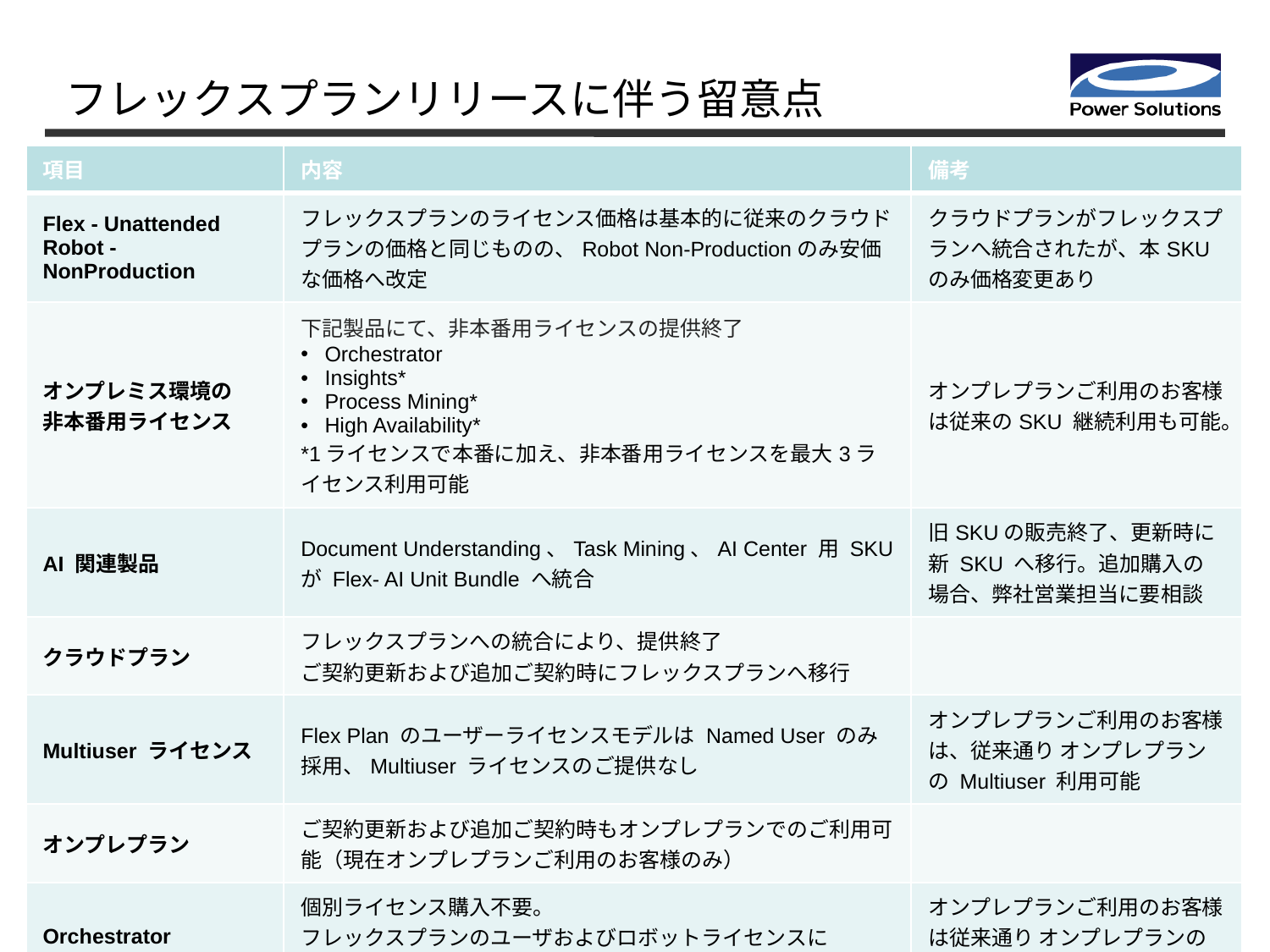

# フレックスプランリリースに伴う留意点
| 項目 | 内容 | 備考 |
| --- | --- | --- |
| Flex - Unattended Robot - NonProduction | フレックスプランのライセンス価格は基本的に従来のクラウドプランの価格と同じものの、Robot Non-Productionのみ安価な価格へ改定 | クラウドプランがフレックスプランへ統合されたが、本SKUのみ価格変更あり |
| オンプレミス環境の 非本番用ライセンス | 下記製品にて、非本番用ライセンスの提供終了 Orchestrator Insights\* Process Mining\* High Availability\* \*1ライセンスで本番に加え、非本番用ライセンスを最大3ライセンス利用可能 | オンプレプランご利用のお客様は従来のSKU 継続利用も可能。 |
| AI 関連製品 | Document Understanding、Task Mining、AI Center 用 SKU が Flex- AI Unit Bundle へ統合 | 旧SKUの販売終了、更新時に新 SKU へ移行。追加購入の場合、弊社営業担当に要相談 |
| クラウドプラン | フレックスプランへの統合により、提供終了 ご契約更新および追加ご契約時にフレックスプランへ移行 |  |
| Multiuser ライセンス | Flex Plan のユーザーライセンスモデルは Named User のみ採用、Multiuser ライセンスのご提供なし | オンプレプランご利用のお客様は、従来通り オンプレプランの Multiuser 利用可能 |
| オンプレプラン | ご契約更新および追加ご契約時もオンプレプランでのご利用可能（現在オンプレプランご利用のお客様のみ） |  |
| Orchestrator | 個別ライセンス購入不要。 フレックスプランのユーザおよびロボットライセンスにOrchestrator 利用権込 | オンプレプランご利用のお客様は従来通り オンプレプランの Orchestrator ライセンス必要 |
10
© 2022 Power Solutions,Ltd. All Rights Reserved